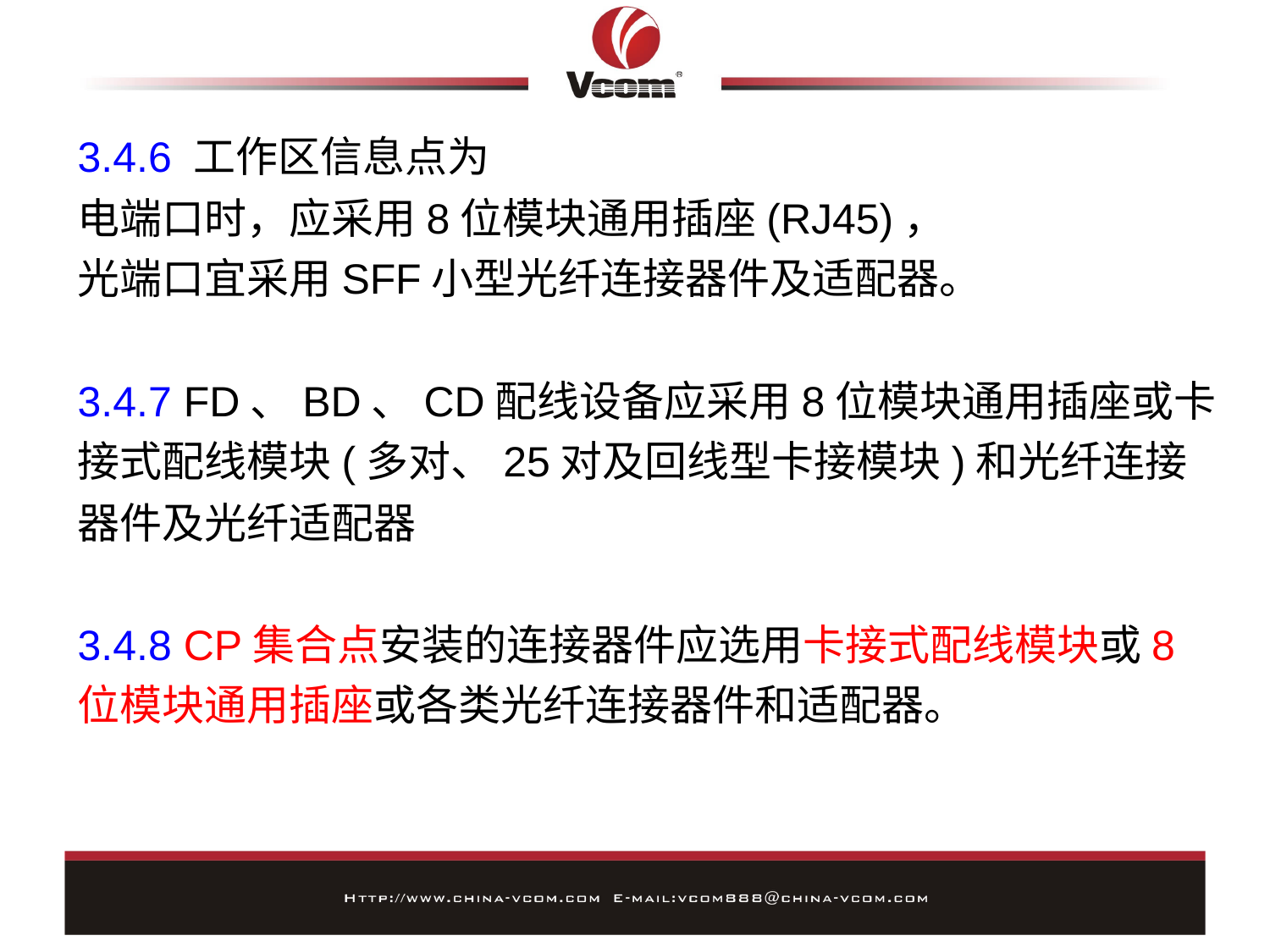

3.4.6 工作区信息点为
电端口时，应采用8位模块通用插座(RJ45)，
光端口宜采用SFF小型光纤连接器件及适配器。
3.4.7 FD、BD、CD配线设备应采用8位模块通用插座或卡接式配线模块(多对、25对及回线型卡接模块)和光纤连接器件及光纤适配器
3.4.8 CP集合点安装的连接器件应选用卡接式配线模块或8位模块通用插座或各类光纤连接器件和适配器。